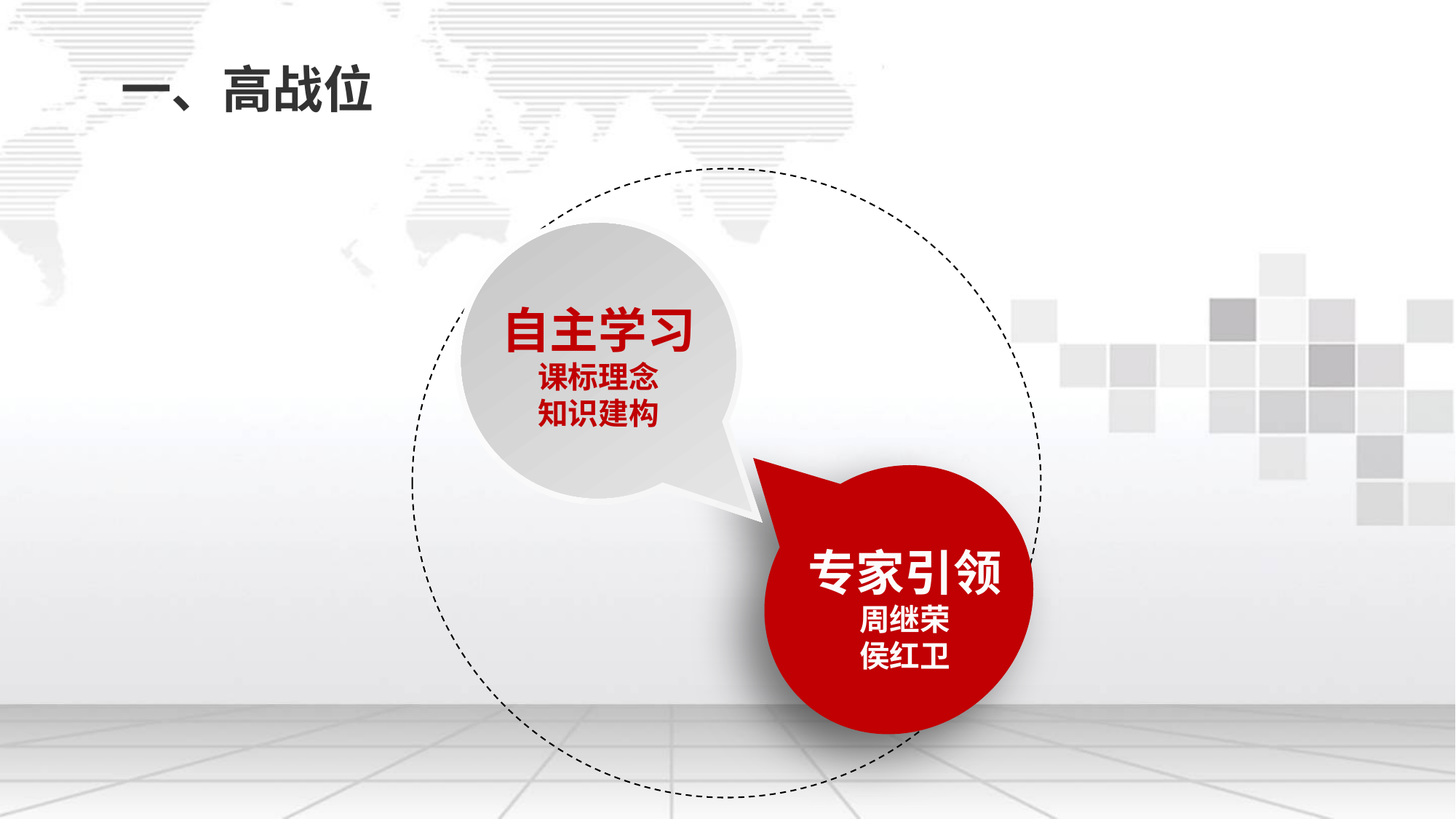

一、高战位

自主学习
课标理念
知识建构

专家引领
周继荣
侯红卫